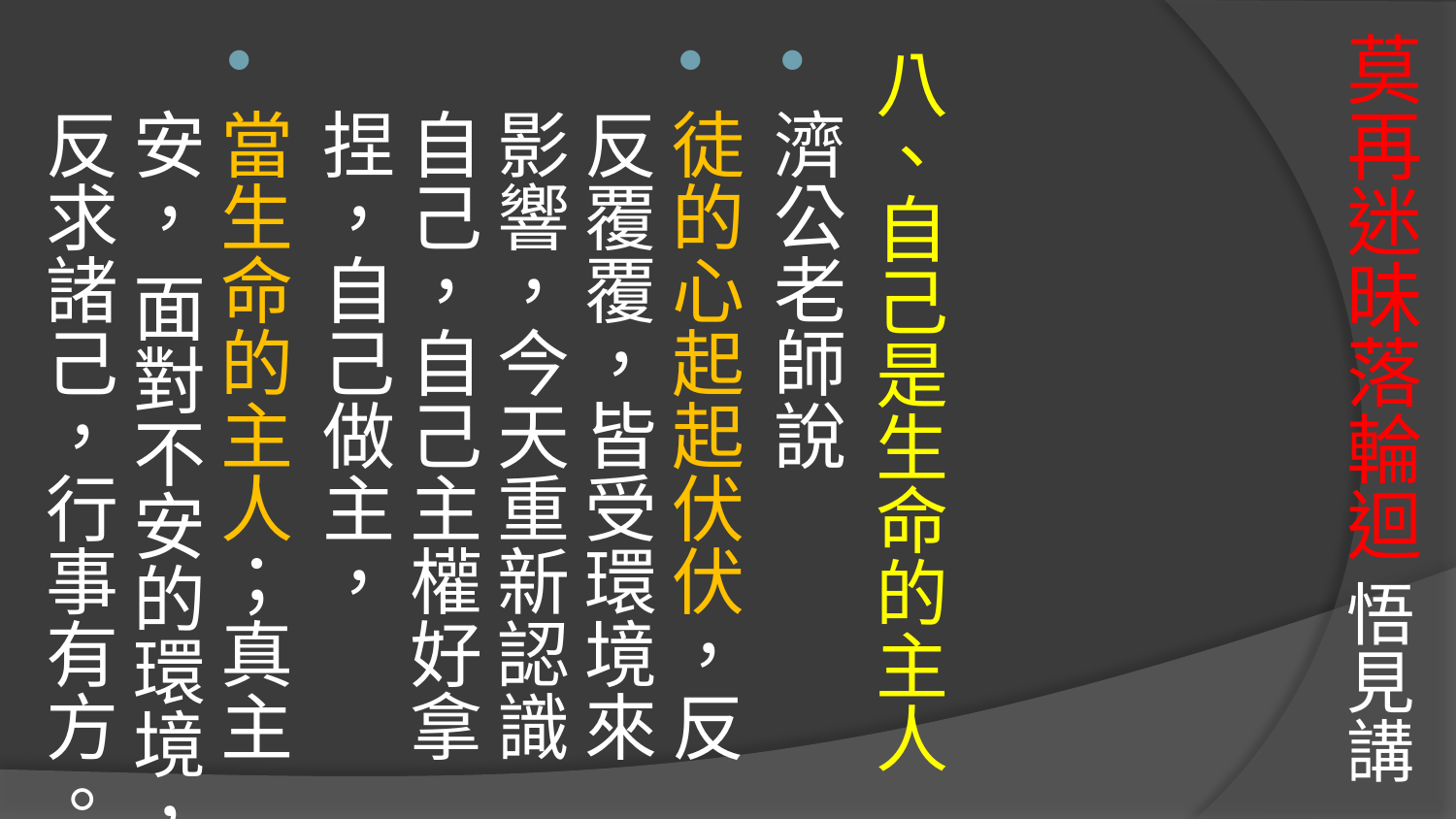

# 莫再迷昧落輪迴 悟見講
八、自己是生命的主人
濟公老師說
徒的心起起伏伏，反反覆覆，皆受環境來影響，今天重新認識自己，自己主權好拿捏，自己做主，
當生命的主人；真主安， 面對不安的環境，反求諸己，行事有方。